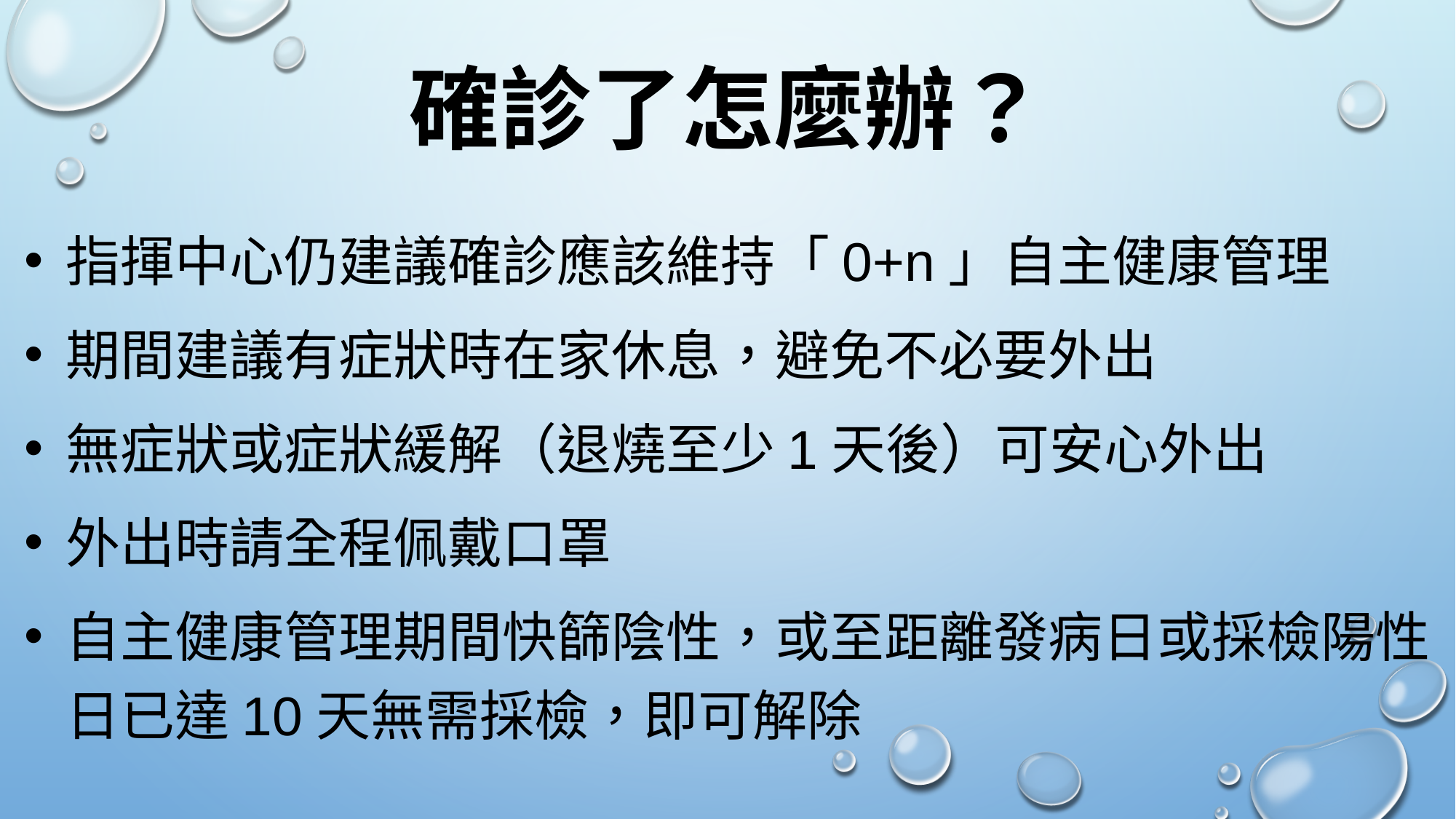

# 確診了怎麼辦？
指揮中心仍建議確診應該維持「0+n」自主健康管理
期間建議有症狀時在家休息，避免不必要外出
無症狀或症狀緩解（退燒至少1天後）可安心外出
外出時請全程佩戴口罩
自主健康管理期間快篩陰性，或至距離發病日或採檢陽性日已達10天無需採檢，即可解除